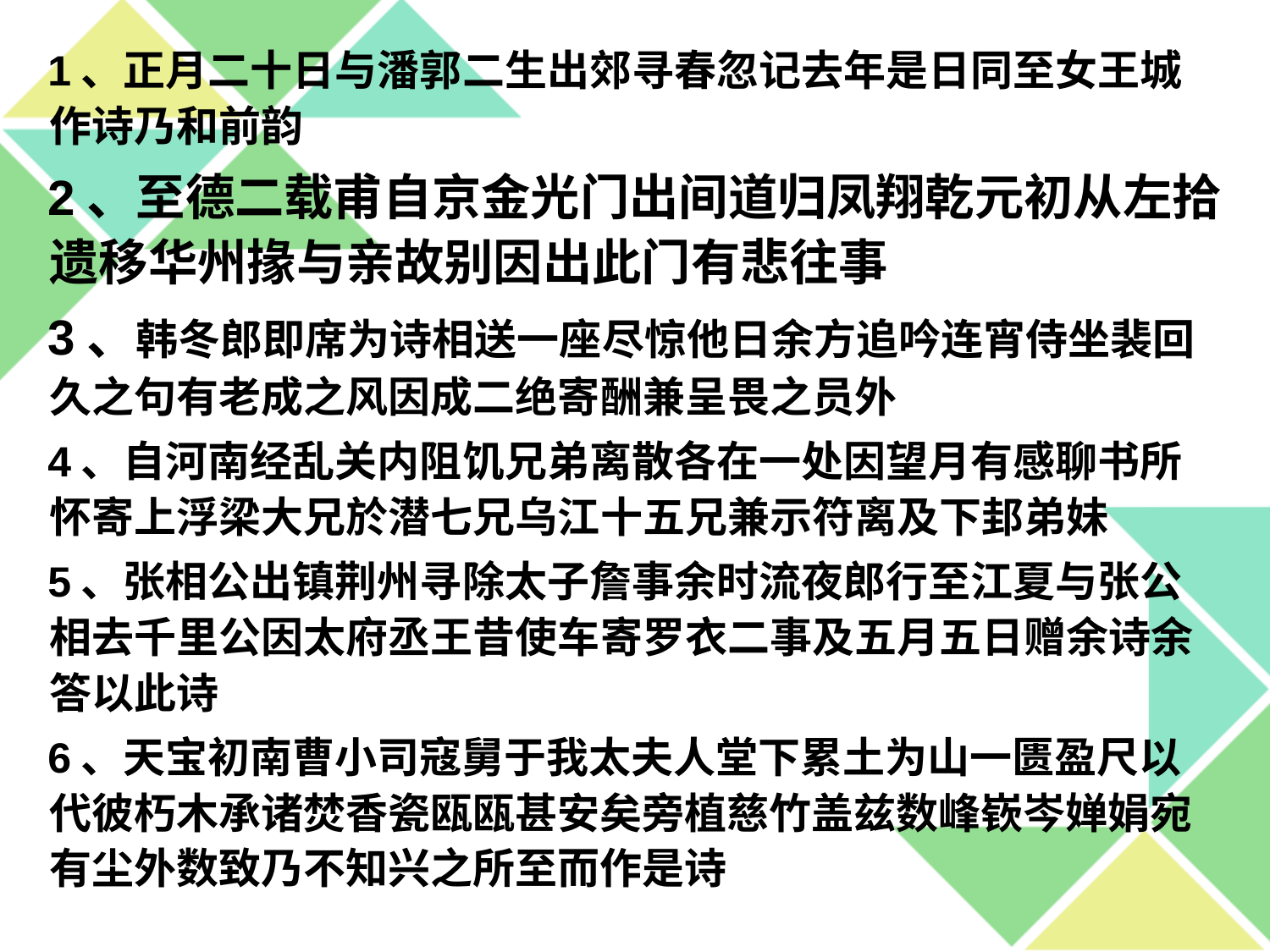

1、正月二十日与潘郭二生出郊寻春忽记去年是日同至女王城作诗乃和前韵
2、至德二载甫自京金光门出间道归凤翔乾元初从左拾遗移华州掾与亲故别因出此门有悲往事
3、韩冬郎即席为诗相送一座尽惊他日余方追吟连宵侍坐裴回久之句有老成之风因成二绝寄酬兼呈畏之员外
4、自河南经乱关内阻饥兄弟离散各在一处因望月有感聊书所怀寄上浮梁大兄於潜七兄乌江十五兄兼示符离及下邽弟妹
5、张相公出镇荆州寻除太子詹事余时流夜郎行至江夏与张公相去千里公因太府丞王昔使车寄罗衣二事及五月五日赠余诗余答以此诗
6、天宝初南曹小司寇舅于我太夫人堂下累土为山一匮盈尺以代彼朽木承诸焚香瓷瓯瓯甚安矣旁植慈竹盖兹数峰嵚岑婵娟宛有尘外数致乃不知兴之所至而作是诗